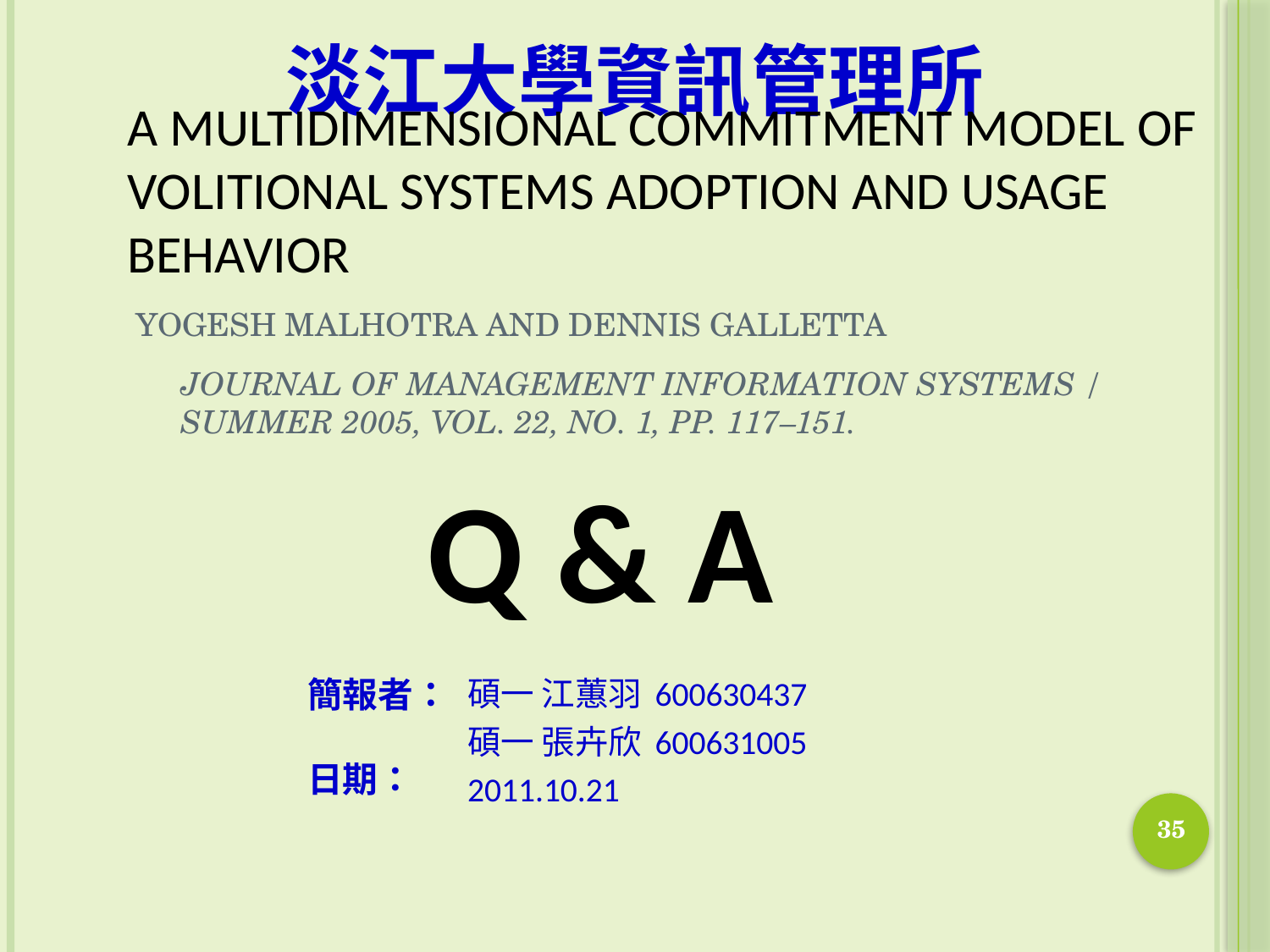

淡江大學資訊管理所
A Multidimensional Commitment Model of Volitional Systems Adoption and Usage Behavior
 YOGESH MALHOTRA AND DENNIS GALLETTA
      Journal of Management Information Systems /
      Summer 2005, Vol. 22, No. 1, pp. 117–151.
Q & A

簡報者：

日期：
碩一 江蕙羽 600630437
碩一 張卉欣 600631005
2011.10.21

35